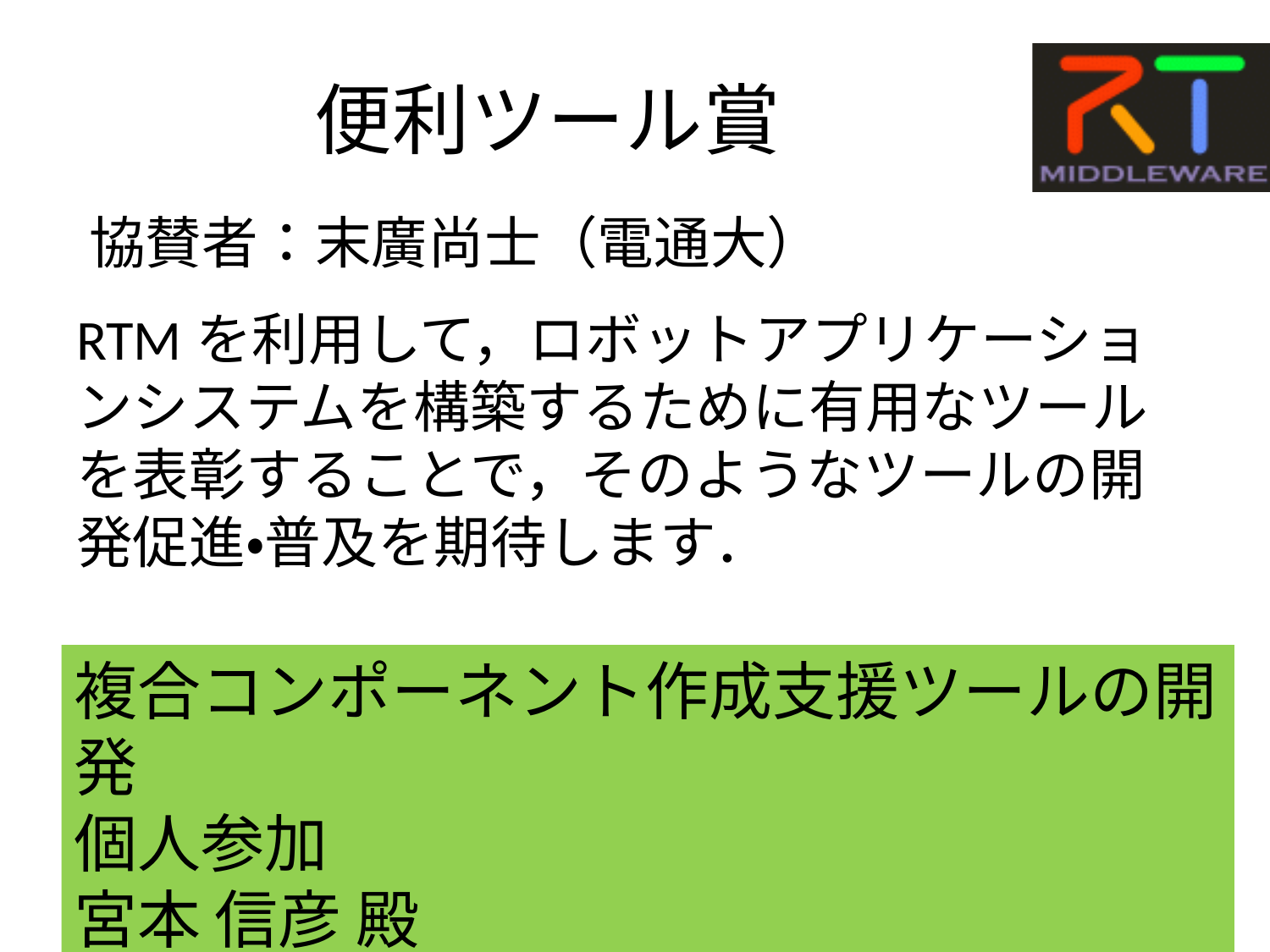

# 便利ツール賞
協賛者：末廣尚士（電通大）
RTMを利用して，ロボットアプリケーションシステムを構築するために有用なツールを表彰することで，そのようなツールの開発促進・普及を期待します．
複合コンポーネント作成支援ツールの開発
個人参加
宮本 信彦 殿